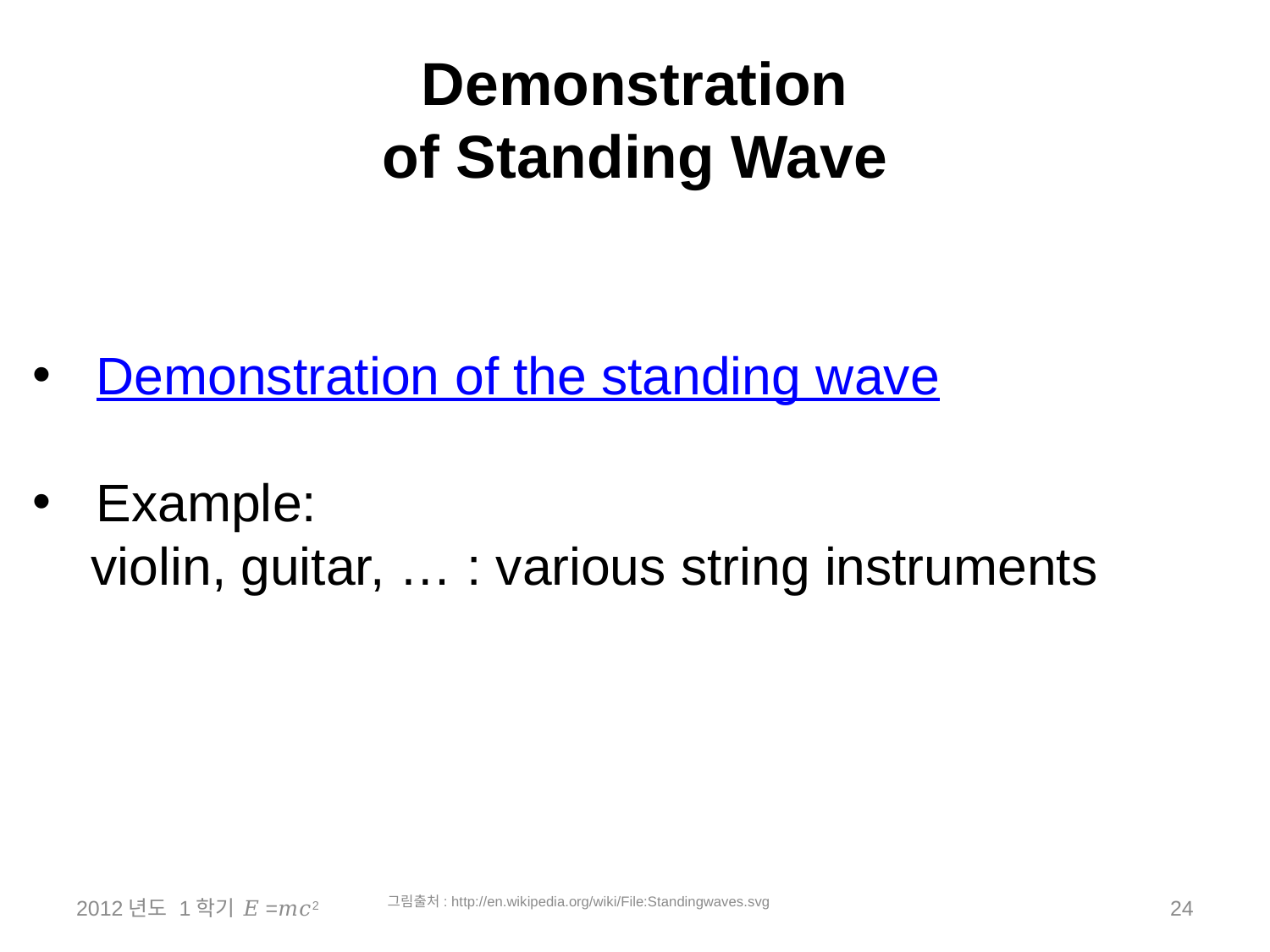

# Demonstration of Standing Wave
Demonstration of the standing wave

Example:
    violin, guitar, … : various string instruments
그림출처: http://en.wikipedia.org/wiki/File:Standingwaves.svg
2012년도 1학기 𝐸=𝑚𝑐2
24